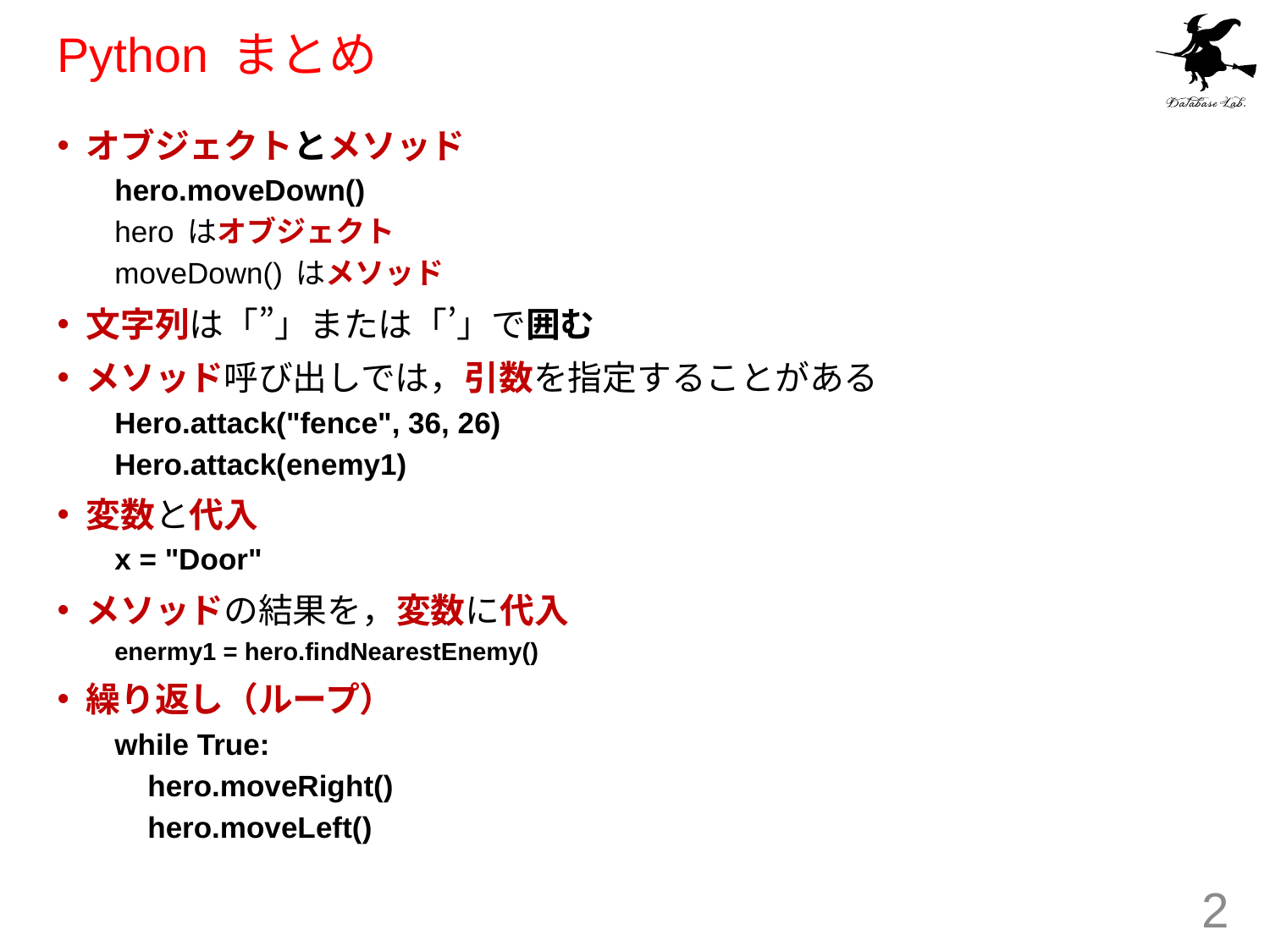

# Python まとめ
オブジェクトとメソッド
hero.moveDown()
hero はオブジェクト
moveDown() はメソッド
文字列は「”」または「’」で囲む
メソッド呼び出しでは，引数を指定することがある
Hero.attack("fence", 36, 26)
Hero.attack(enemy1)
変数と代入
x = "Door"
メソッドの結果を，変数に代入
enermy1 = hero.findNearestEnemy()
繰り返し（ループ）
while True:
    hero.moveRight()
    hero.moveLeft()

2